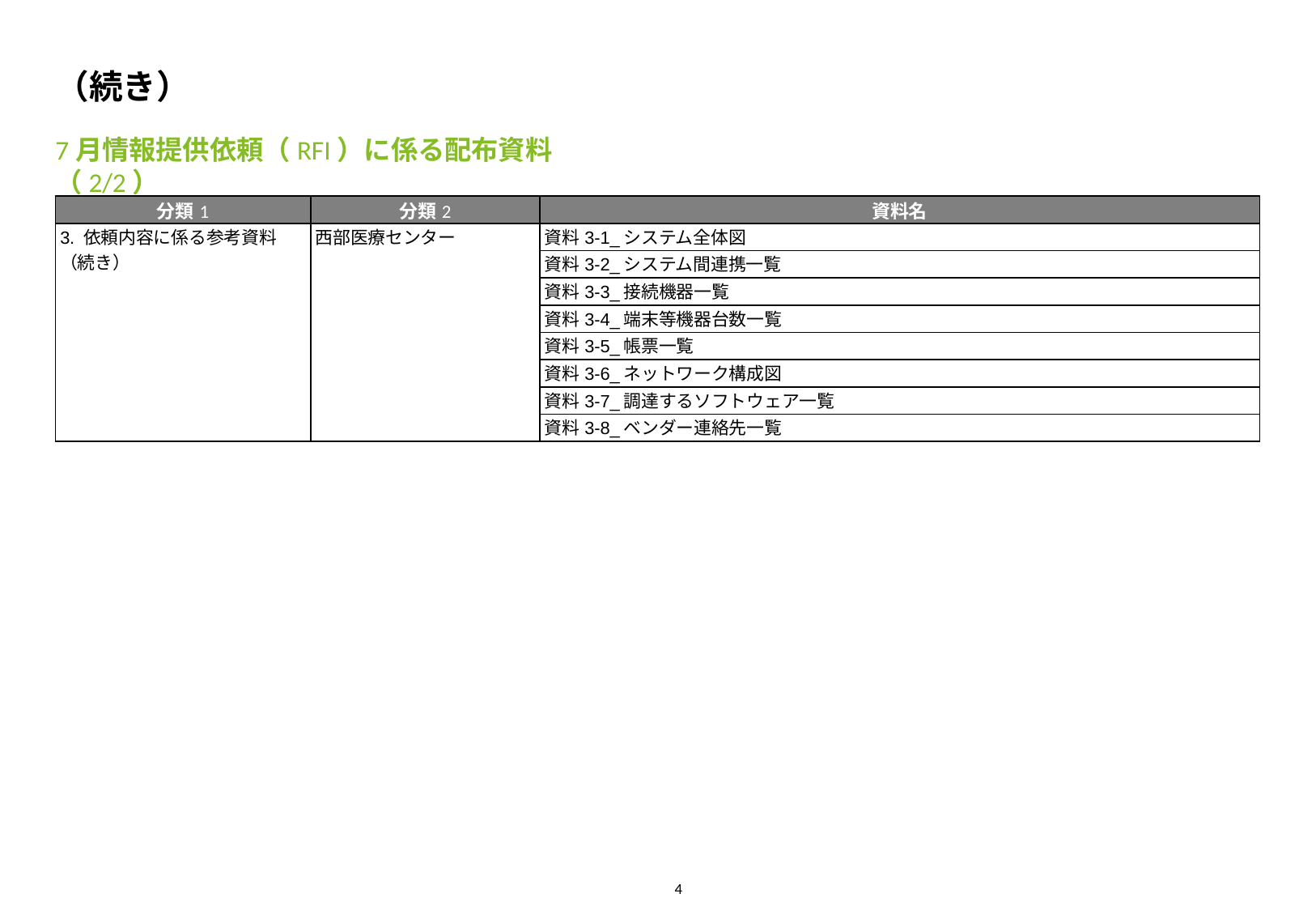

# （続き）
7月情報提供依頼（RFI）に係る配布資料（2/2）
| 分類1 | 分類2 | 資料名 |
| --- | --- | --- |
| 3. 依頼内容に係る参考資料 （続き） | 西部医療センター | 資料3-1\_システム全体図 |
|  |  | 資料3-2\_システム間連携一覧 |
|  |  | 資料3-3\_接続機器一覧 |
|  |  | 資料3-4\_端末等機器台数一覧 |
|  |  | 資料3-5\_帳票一覧 |
|  |  | 資料3-6\_ネットワーク構成図 |
|  |  | 資料3-7\_調達するソフトウェア一覧 |
|  |  | 資料3-8\_ベンダー連絡先一覧 |
4